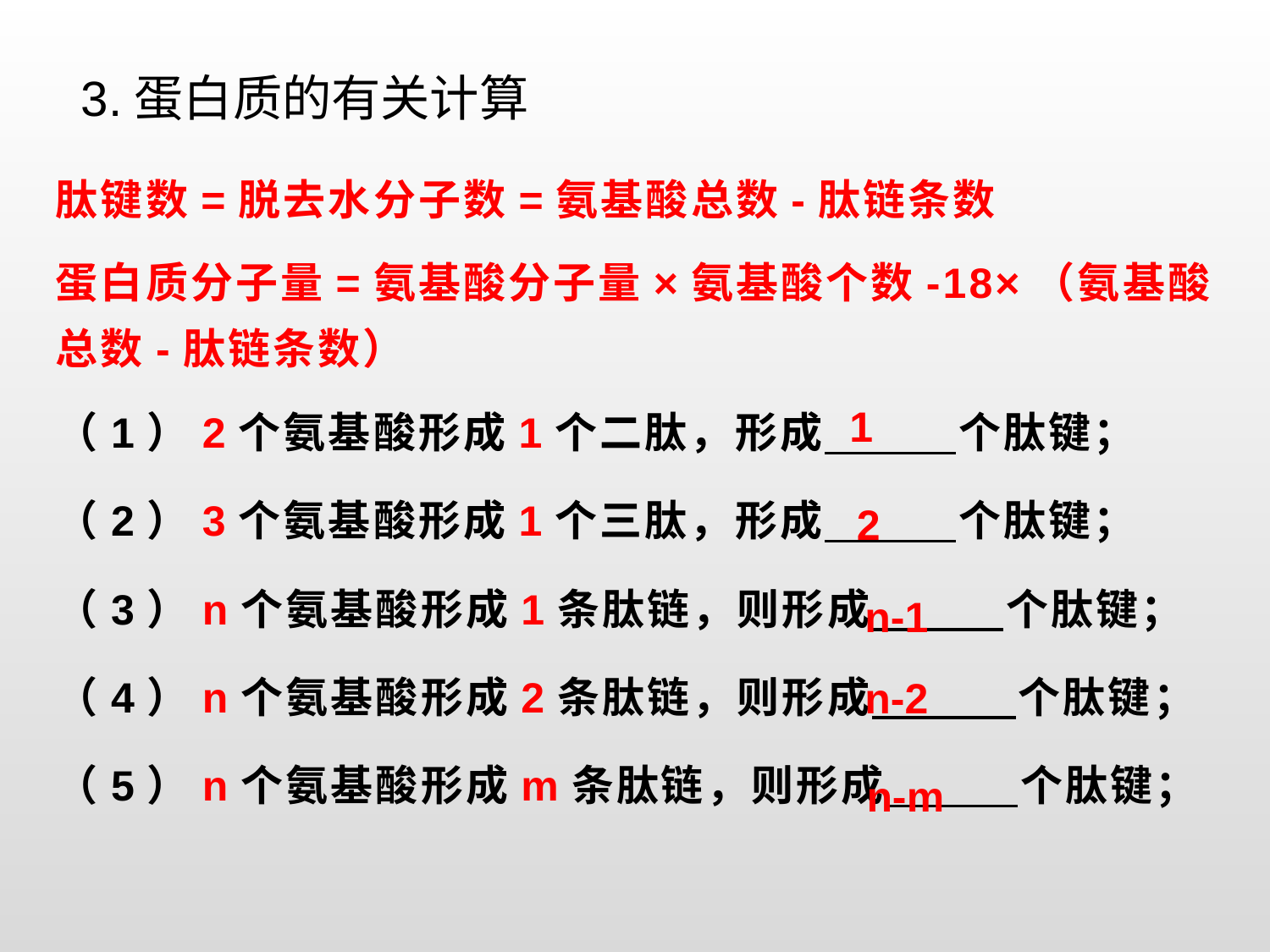

3.蛋白质的有关计算
肽键数=脱去水分子数=氨基酸总数-肽链条数
蛋白质分子量=氨基酸分子量×氨基酸个数-18×（氨基酸总数-肽链条数）
（1）2个氨基酸形成1个二肽，形成           个肽键；
（2）3个氨基酸形成1个三肽，形成           个肽键；
（3）n个氨基酸形成1条肽链，则形成           个肽键；
（4）n个氨基酸形成2条肽链，则形成            个肽键；
（5）n个氨基酸形成m条肽链，则形成           个肽键；

1
2
n-1
n-2
n-m